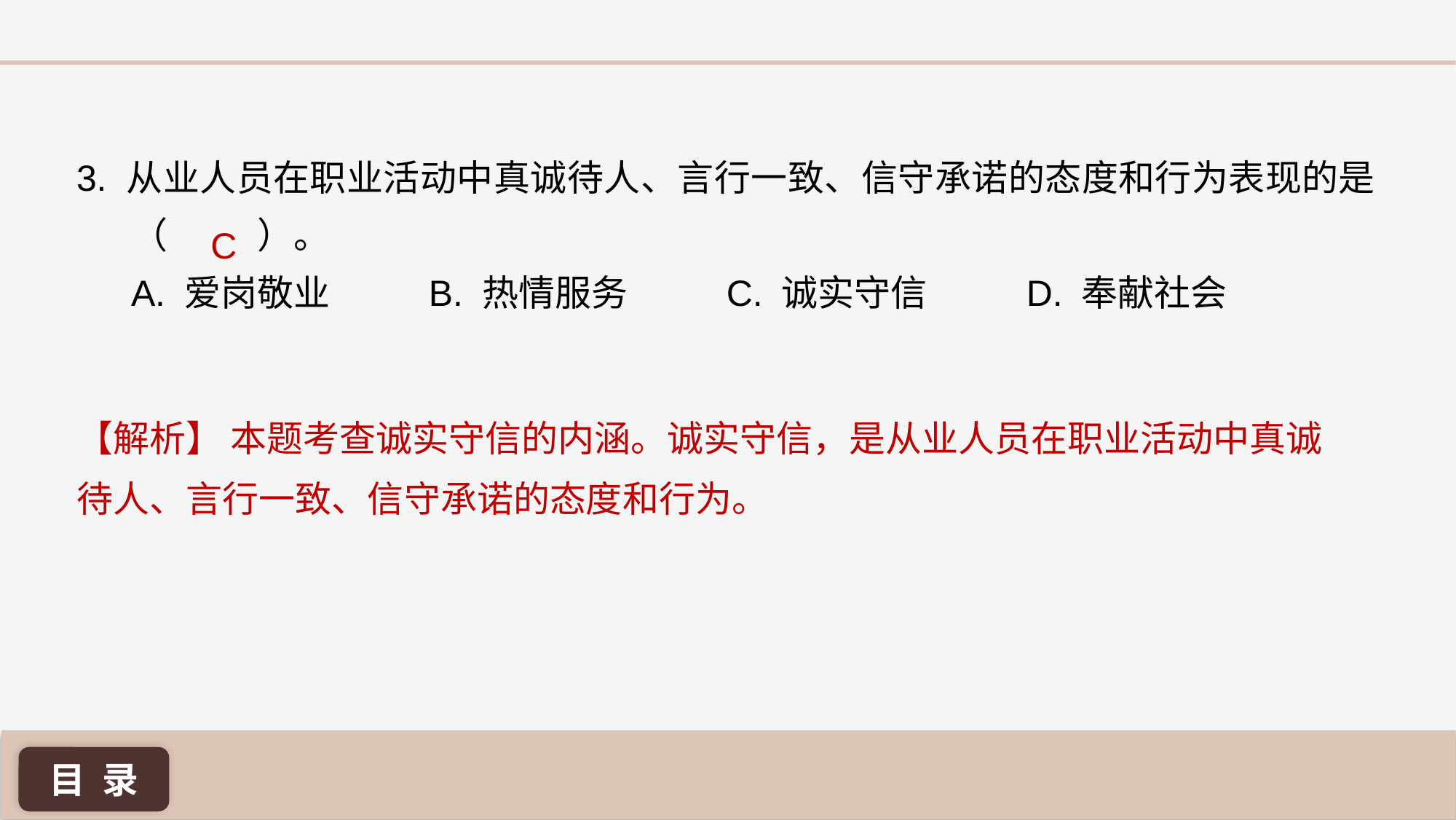

3. 从业人员在职业活动中真诚待人、言行一致、信守承诺的态度和行为表现的是（           ）。
A. 爱岗敬业           B. 热情服务           C. 诚实守信           D. 奉献社会
C
【解析】 本题考查诚实守信的内涵。诚实守信，是从业人员在职业活动中真诚待人、言行一致、信守承诺的态度和行为。